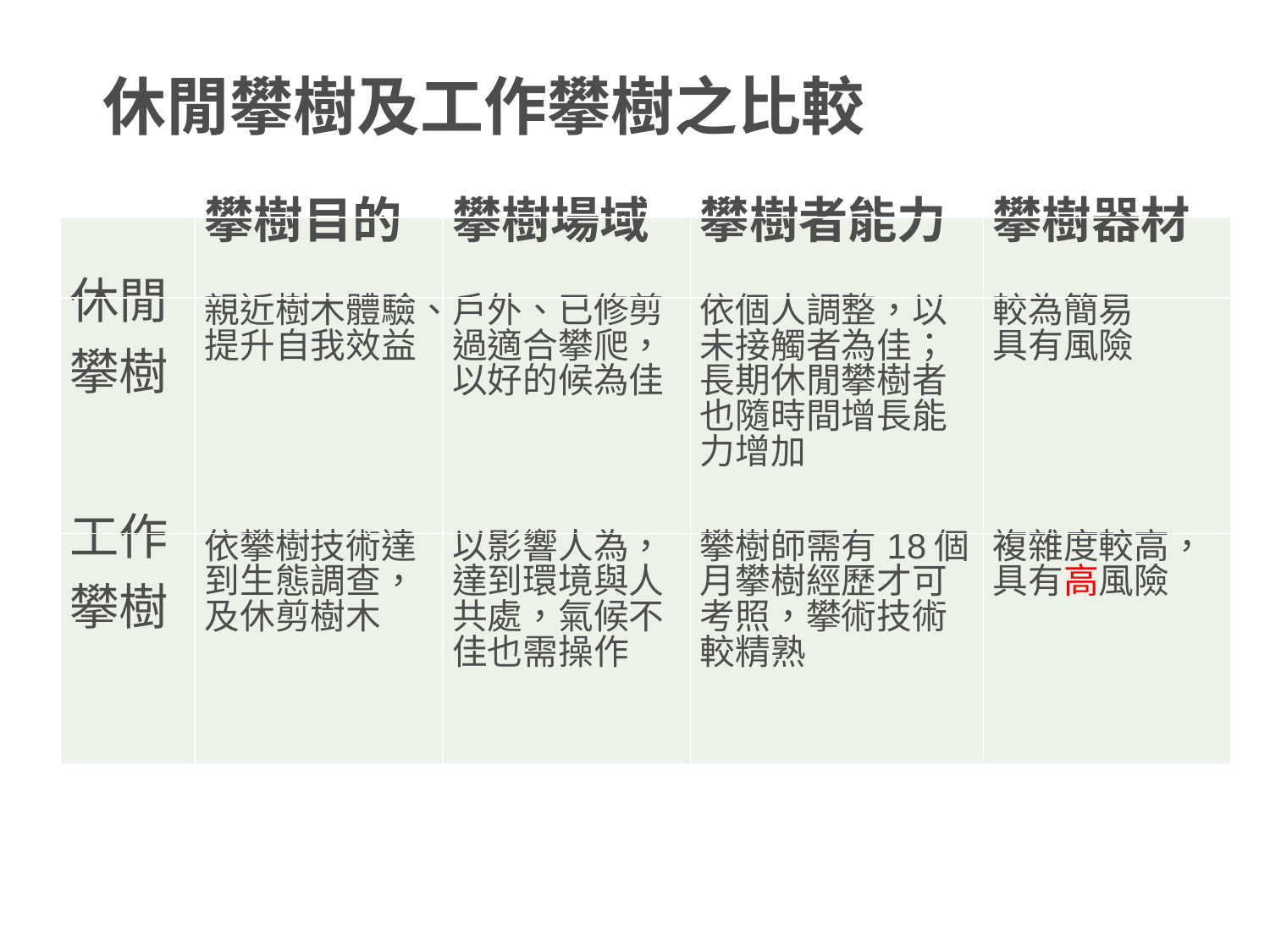

休閒攀樹及工作攀樹之比較
|  | 攀樹目的 | 攀樹場域 | 攀樹者能力 | 攀樹器材 |
| --- | --- | --- | --- | --- |
| 休閒 攀樹 | 親近樹木體驗、提升自我效益 | 戶外、已修剪過適合攀爬，以好的候為佳 | 依個人調整，以未接觸者為佳；長期休閒攀樹者也隨時間增長能力增加 | 較為簡易 具有風險 |
| 工作 攀樹 | 依攀樹技術達到生態調查，及休剪樹木 | 以影響人為，達到環境與人共處，氣候不佳也需操作 | 攀樹師需有18個月攀樹經歷才可考照，攀術技術較精熟 | 複雜度較高，具有高風險 |